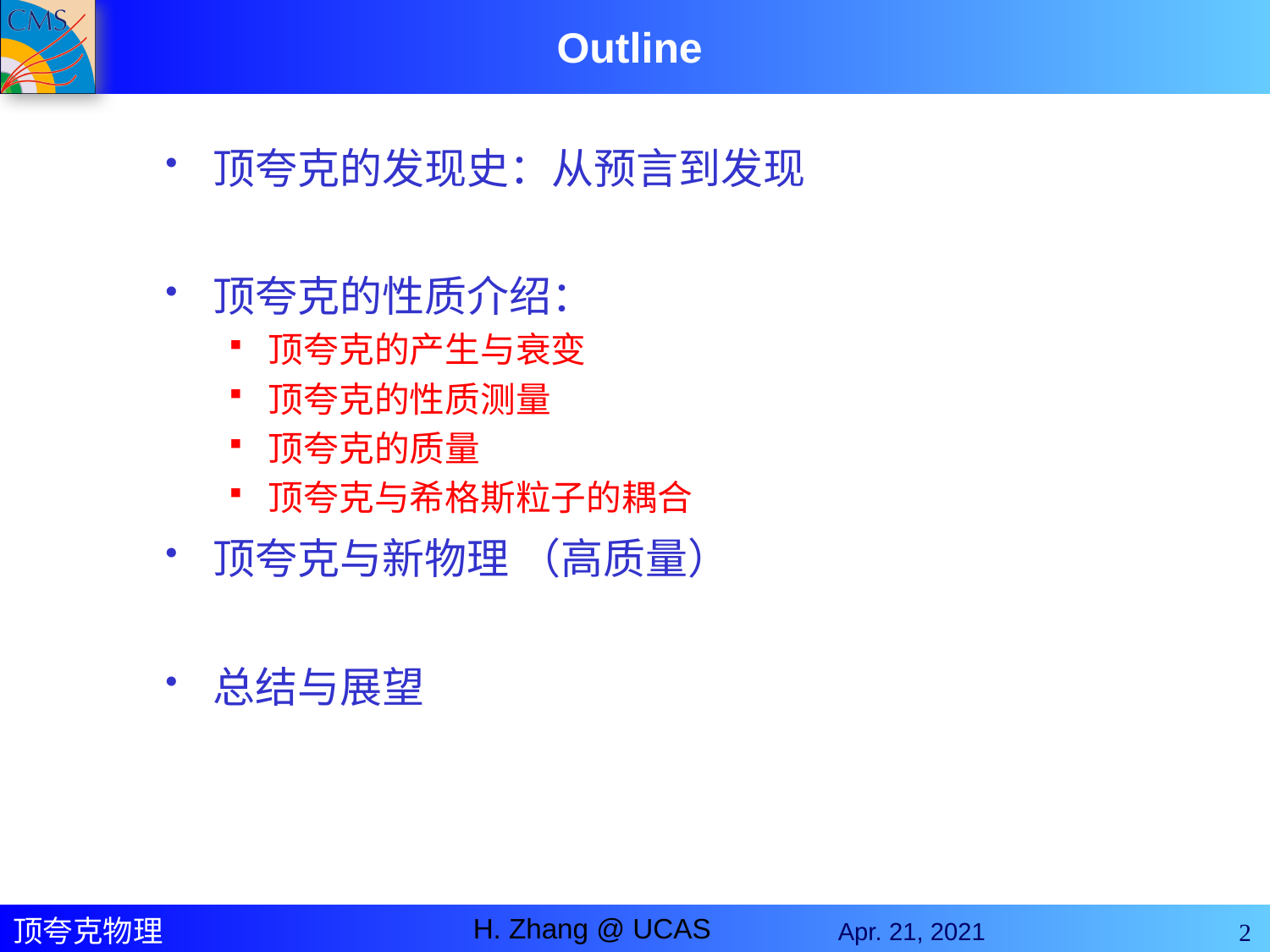

# Outline
顶夸克的发现史：从预言到发现

顶夸克的性质介绍：
顶夸克的产生与衰变
顶夸克的性质测量
顶夸克的质量
顶夸克与希格斯粒子的耦合
顶夸克与新物理 （高质量）

总结与展望

2